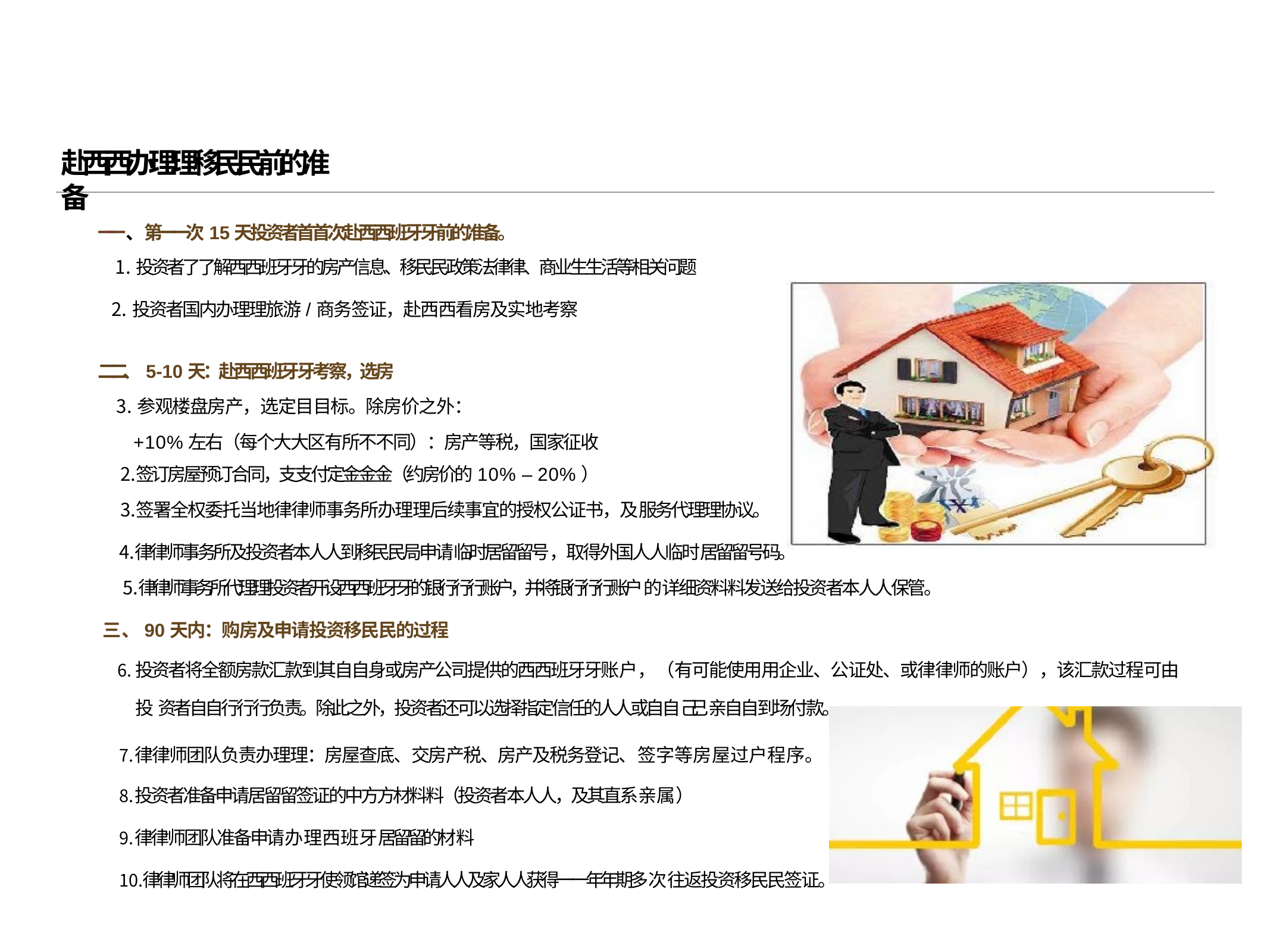

# 赴⻄西办理理移⺠民前的准备
⼀一、第⼀一次15天投资者⾸首次赴⻄西班⽛牙前的准备。
投资者了了解⻄西班⽛牙的房产信息、移⺠民政策法律律、商业⽣生活等相关问题
投资者国内办理理旅游/商务签证，赴⻄西看房及实地考察

⼆二、5-10天：赴⻄西班⽛牙考察，选房
参观楼盘房产，选定⽬目标。除房价之外：
+10%左右（每个⼤大区有所不不同）：房产等税，国家征收
签订房屋预订合同，⽀支付定⾦金金（约房价的10% – 20%）
签署全权委托当地律律师事务所办理理后续事宜的授权公证书，及服务代理理协议。
律律师事务所及投资者本⼈人到移⺠民局申请临时居留留号，取得外国⼈人临时居留留号码。
律律师事务所代理理投资者开设⻄西班⽛牙的银⾏行行账户，并将银⾏行行账户的详细资料料发送给投资者本⼈人保管。
三、90天内：购房及申请投资移⺠民的过程
投资者将全额房款汇款到其⾃自身或房产公司提供的⻄西班⽛牙账户，（有可能使⽤用企业、公证处、或律律师的账户），该汇款过程可由投 资者⾃自⾏行行负责。除此之外，投资者还可以选择指定信任的⼈人或⾃自⼰己亲⾃自到场付款。

律律师团队负责办理理：房屋查底、交房产税、房产及税务登记、签字等房屋过户程序。
投资者准备申请居留留签证的中⽅方材料料（投资者本⼈人，及其直系亲属）
律律师团队准备申请办理西班⽛居留留的材料
律律师团队将在⻄西班⽛牙使领馆递签为申请⼈人及家⼈人获得⼀一年年期多次往返投资移⺠民签证。